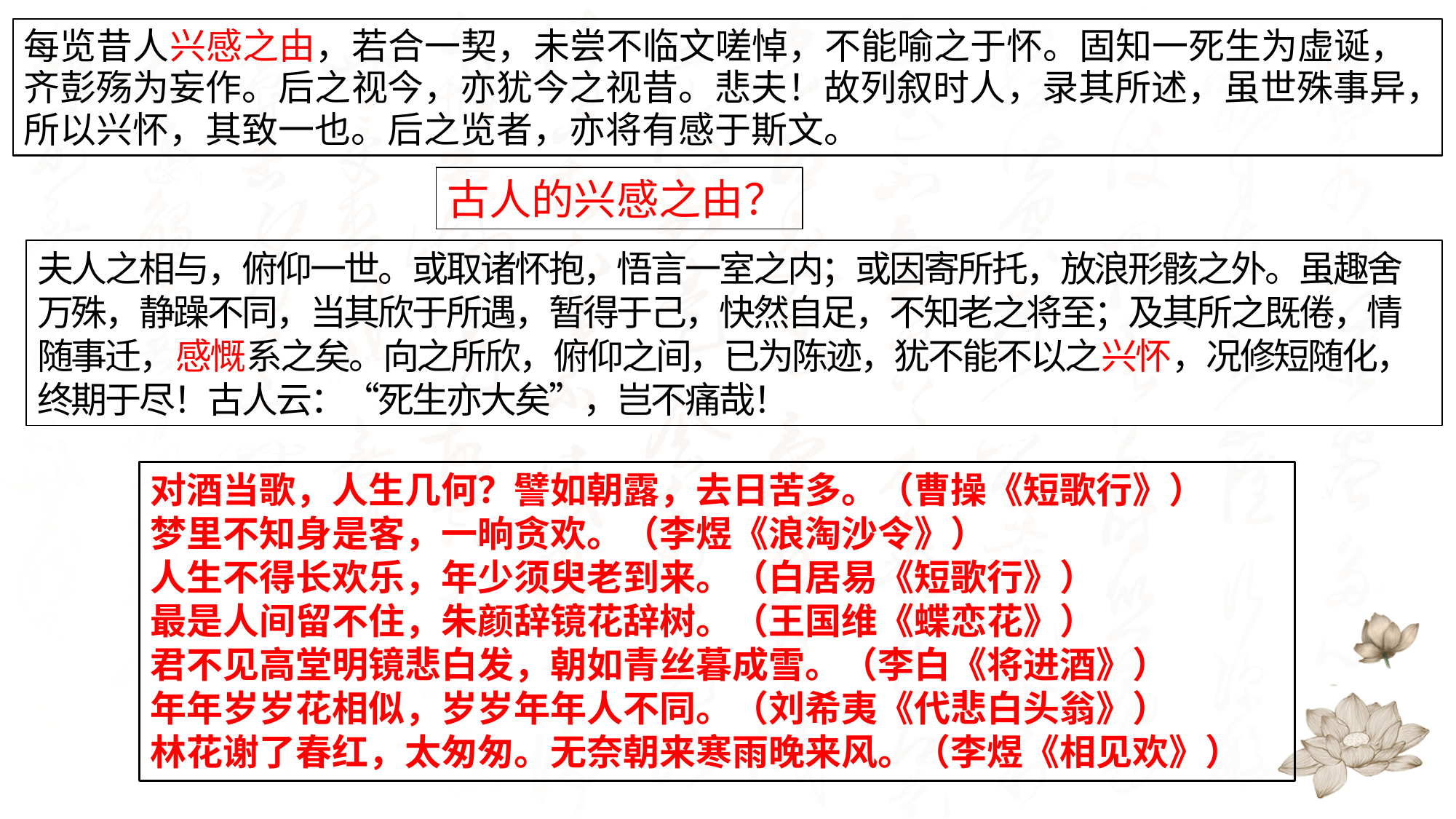

每览昔人兴感之由，若合一契，未尝不临文嗟悼，不能喻之于怀。固知一死生为虚诞，齐彭殇为妄作。后之视今，亦犹今之视昔。悲夫！故列叙时人，录其所述，虽世殊事异，所以兴怀，其致一也。后之览者，亦将有感于斯文。
古人的兴感之由？
夫人之相与，俯仰一世。或取诸怀抱，悟言一室之内；或因寄所托，放浪形骸之外。虽趣舍万殊，静躁不同，当其欣于所遇，暂得于己，快然自足，不知老之将至；及其所之既倦，情随事迁，感慨系之矣。向之所欣，俯仰之间，已为陈迹，犹不能不以之兴怀，况修短随化，终期于尽！古人云：“死生亦大矣”，岂不痛哉！
对酒当歌，人生几何？譬如朝露，去日苦多。（曹操《短歌行》）
梦里不知身是客，一晌贪欢。（李煜《浪淘沙令》）
人生不得长欢乐，年少须臾老到来。（白居易《短歌行》）
最是人间留不住，朱颜辞镜花辞树。（王国维《蝶恋花》）
君不见高堂明镜悲白发，朝如青丝暮成雪。（李白《将进酒》）
年年岁岁花相似，岁岁年年人不同。（刘希夷《代悲白头翁》）
林花谢了春红，太匆匆。无奈朝来寒雨晚来风。（李煜《相见欢》）